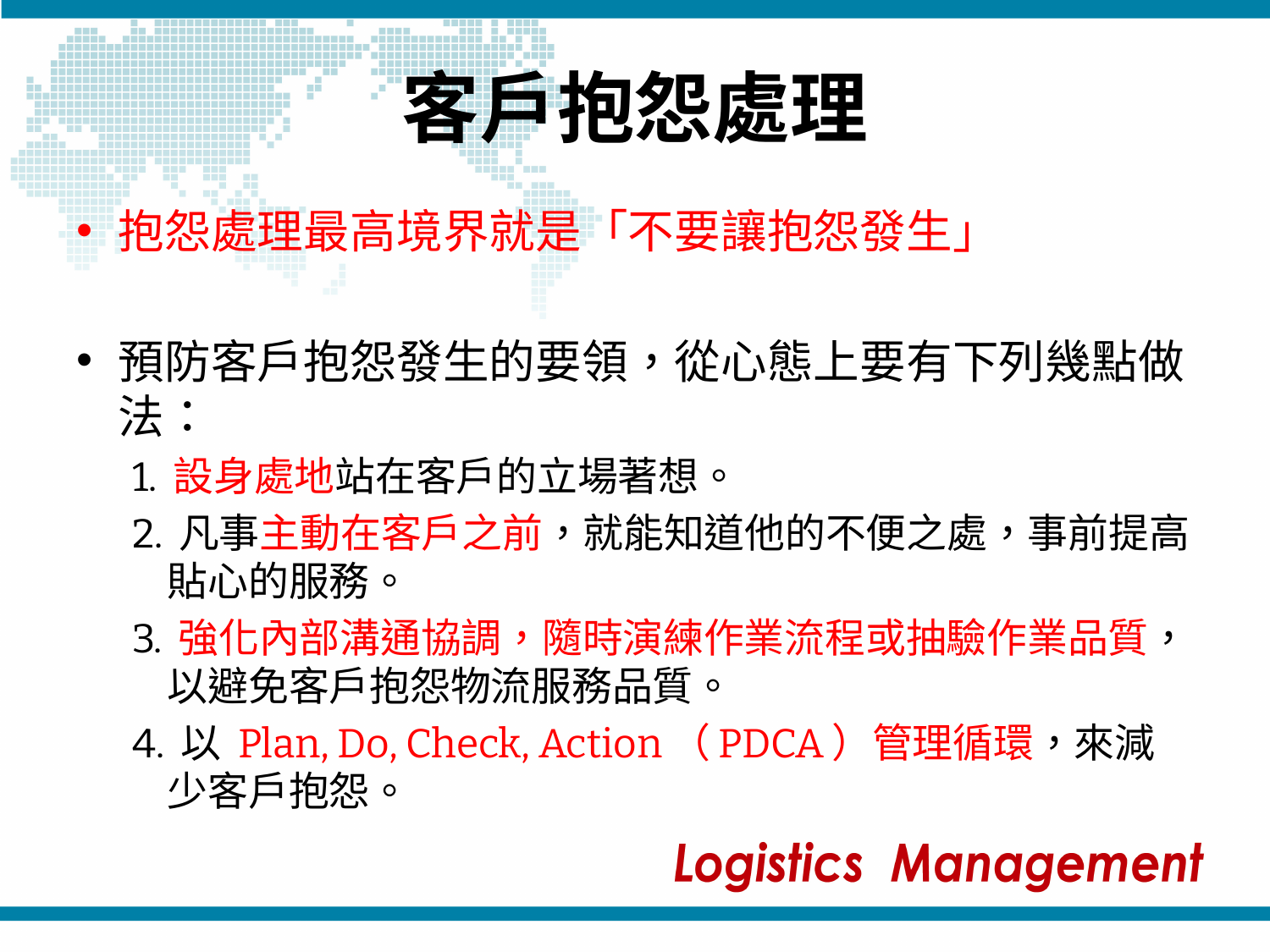

# 客戶抱怨處理
抱怨處理最高境界就是「不要讓抱怨發生」

預防客戶抱怨發生的要領，從心態上要有下列幾點做法：
1. 設身處地站在客戶的立場著想。
2. 凡事主動在客戶之前，就能知道他的不便之處，事前提高貼心的服務。
3. 強化內部溝通協調，隨時演練作業流程或抽驗作業品質，以避免客戶抱怨物流服務品質。
4. 以 Plan, Do, Check, Action（PDCA）管理循環，來減少客戶抱怨。